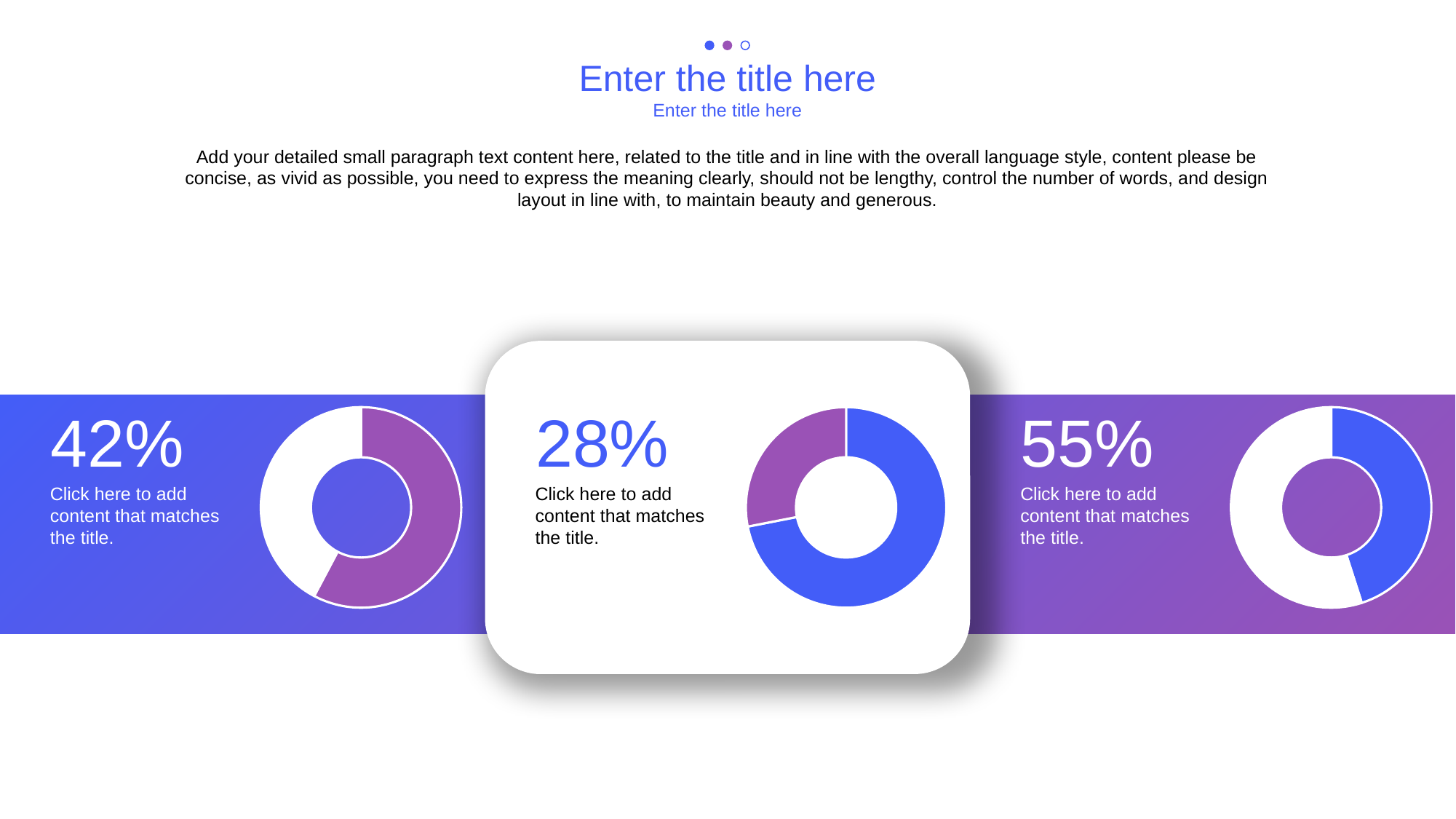

Enter the title here
Enter the title here
Add your detailed small paragraph text content here, related to the title and in line with the overall language style, content please be concise, as vivid as possible, you need to express the meaning clearly, should not be lengthy, control the number of words, and design layout in line with, to maintain beauty and generous.

28%
Click here to add content that matches the title.

### Chart

| Category | 销售额 |
|---|---|
| 第一季度 | 8.2 |
| 第二季度 | 3.2 |
42%
Click here to add content that matches the title.
55%
Click here to add content that matches the title.

### Chart

| Category | 销售额 |
|---|---|
| 第一季度 | 8.2 |
| 第二季度 | 6.0 |

### Chart

| Category | 销售额 |
|---|---|
| 第一季度 | 8.2 |
| 第二季度 | 10.0 |